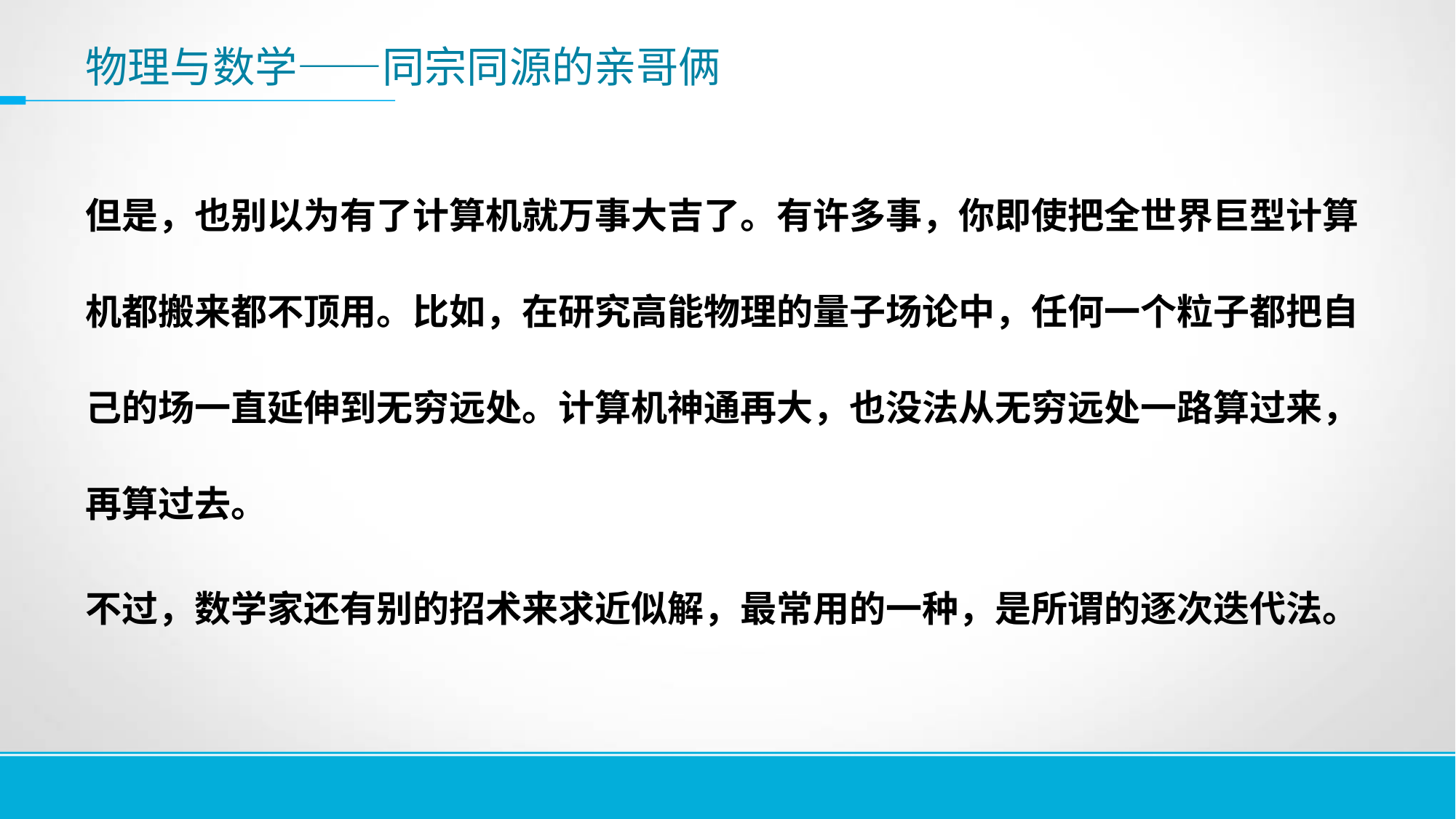

# 物理与数学——同宗同源的亲哥俩
但是，也别以为有了计算机就万事大吉了。有许多事，你即使把全世界巨型计算机都搬来都不顶用。比如，在研究高能物理的量子场论中，任何一个粒子都把自己的场一直延伸到无穷远处。计算机神通再大，也没法从无穷远处一路算过来，再算过去。
不过，数学家还有别的招术来求近似解，最常用的一种，是所谓的逐次迭代法。